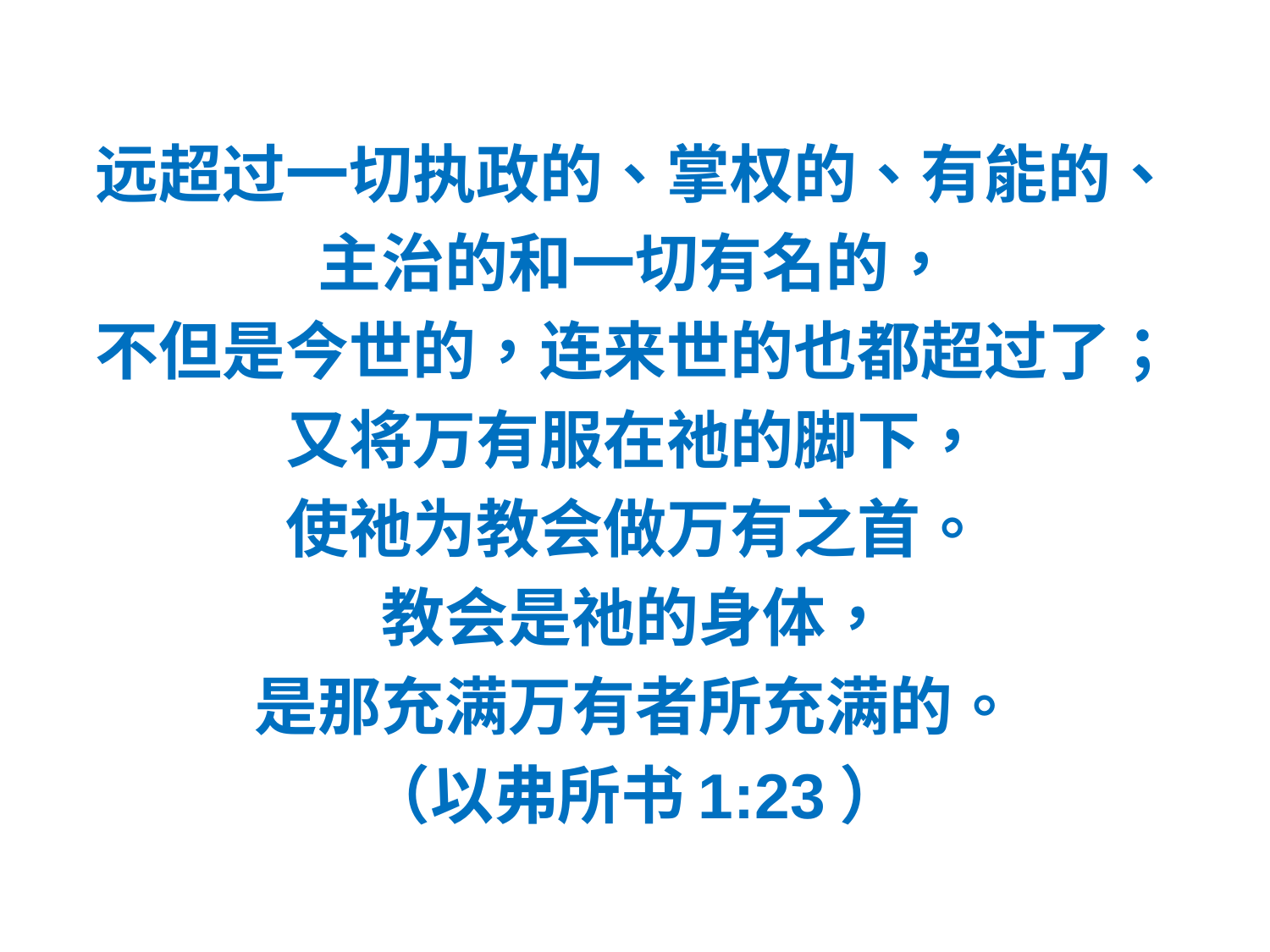

#
远超过一切执政的、掌权的、有能的、
主治的和一切有名的，
不但是今世的，连来世的也都超过了；
又将万有服在祂的脚下，
使祂为教会做万有之首。
教会是祂的身体，
是那充满万有者所充满的。
（以弗所书1:23）